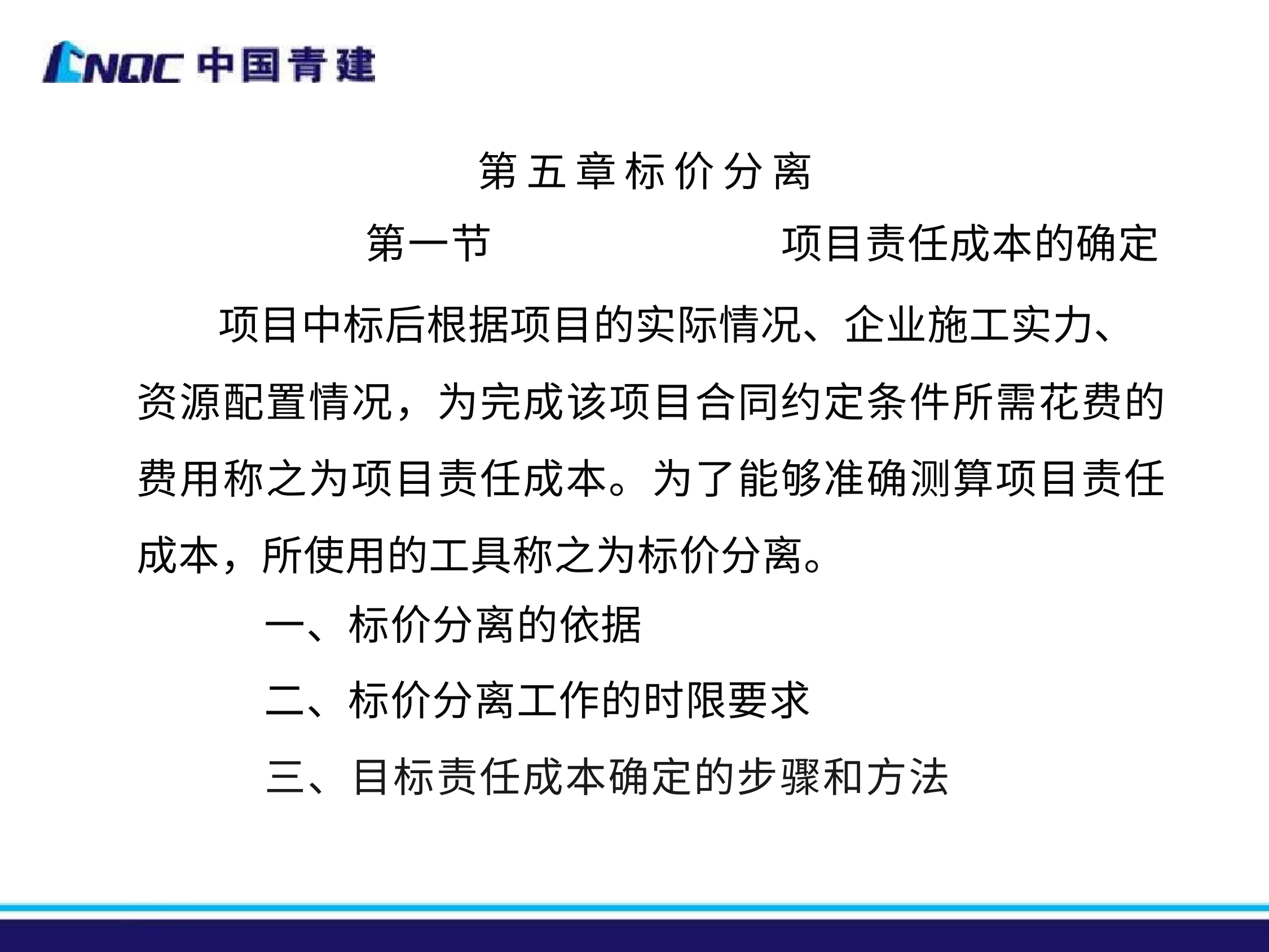

第五章标价分离
第一节	项目责任成本的确定
项目中标后根据项目的实际情况、企业施工实力、 资源配置情况，为完成该项目合同约定条件所需花费的 费用称之为项目责任成本。为了能够准确测算项目责任 成本，所使用的工具称之为标价分离。
一、标价分离的依据
二、标价分离工作的时限要求
三、目标责任成本确定的步骤和方法